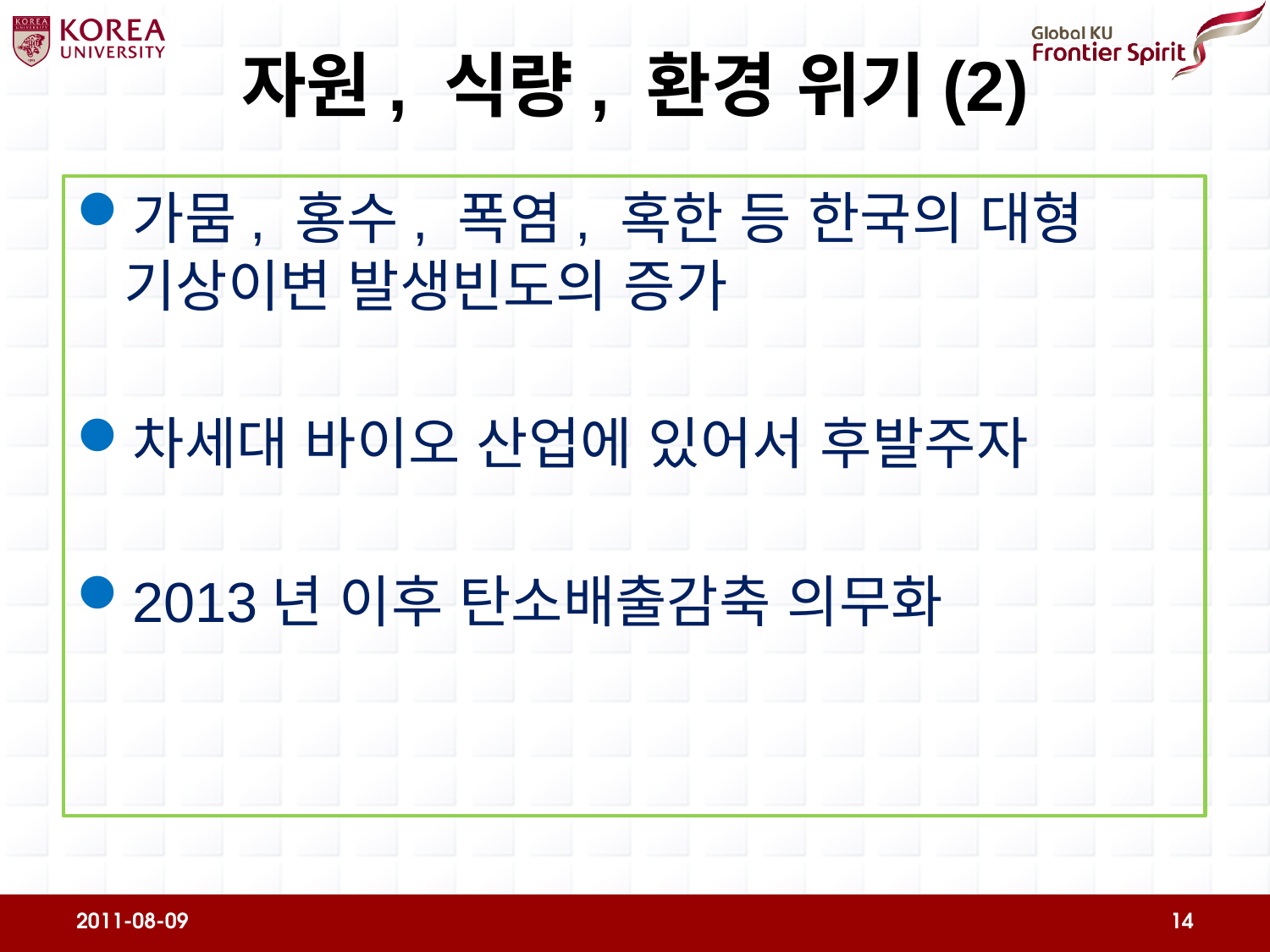

# 자원, 식량, 환경 위기(2)
가뭄, 홍수, 폭염, 혹한 등 한국의 대형 기상이변 발생빈도의 증가

차세대 바이오 산업에 있어서 후발주자

2013년 이후 탄소배출감축 의무화

2011-08-09
14